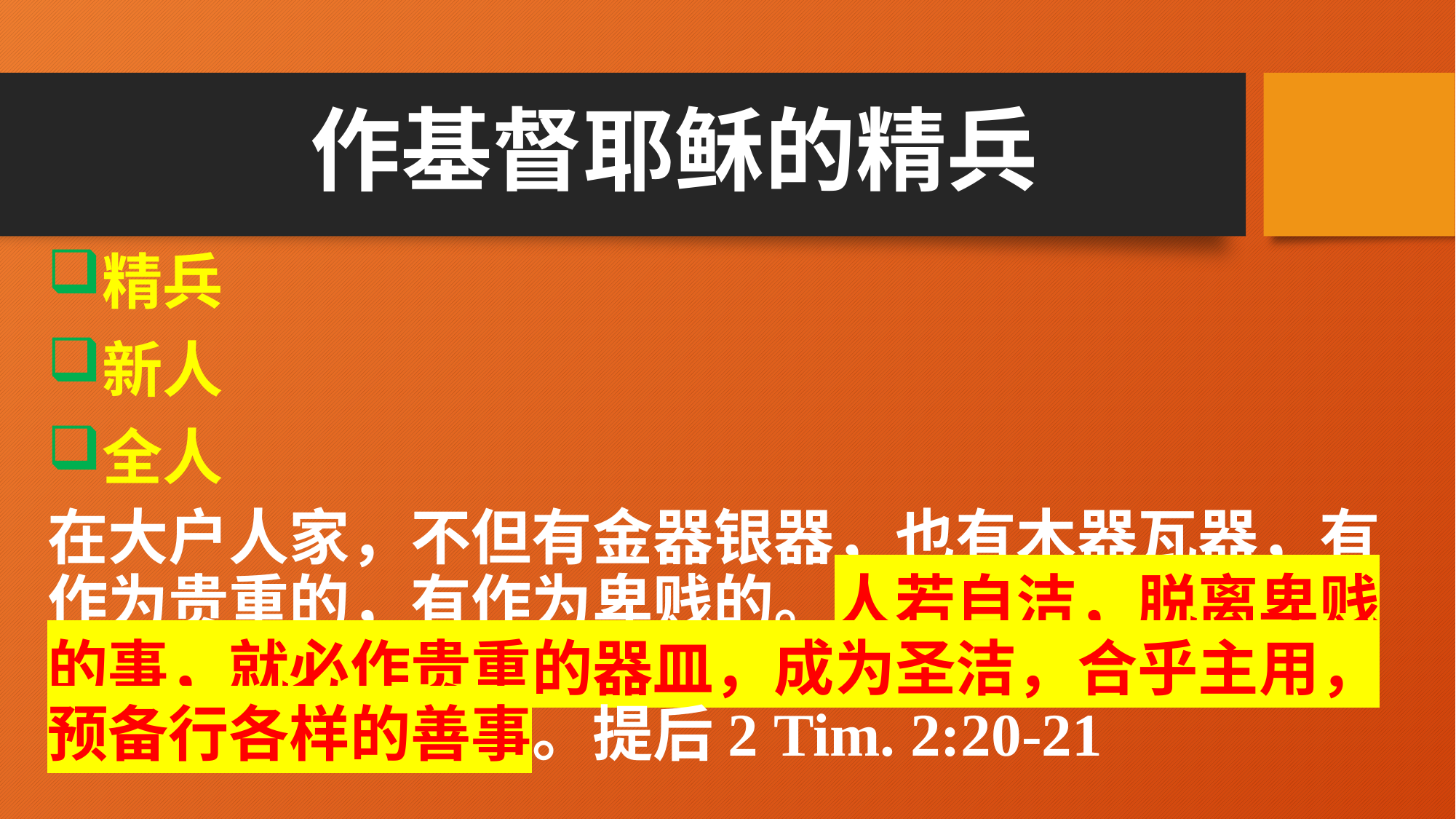

# 作基督耶稣的精兵
精兵
新人
全人
在大户人家，不但有金器银器，也有木器瓦器，有作为贵重的，有作为卑贱的。人若自洁，脱离卑贱的事，就必作贵重的器皿，成为圣洁，合乎主用，预备行各样的善事。提后2 Tim. 2:20-21